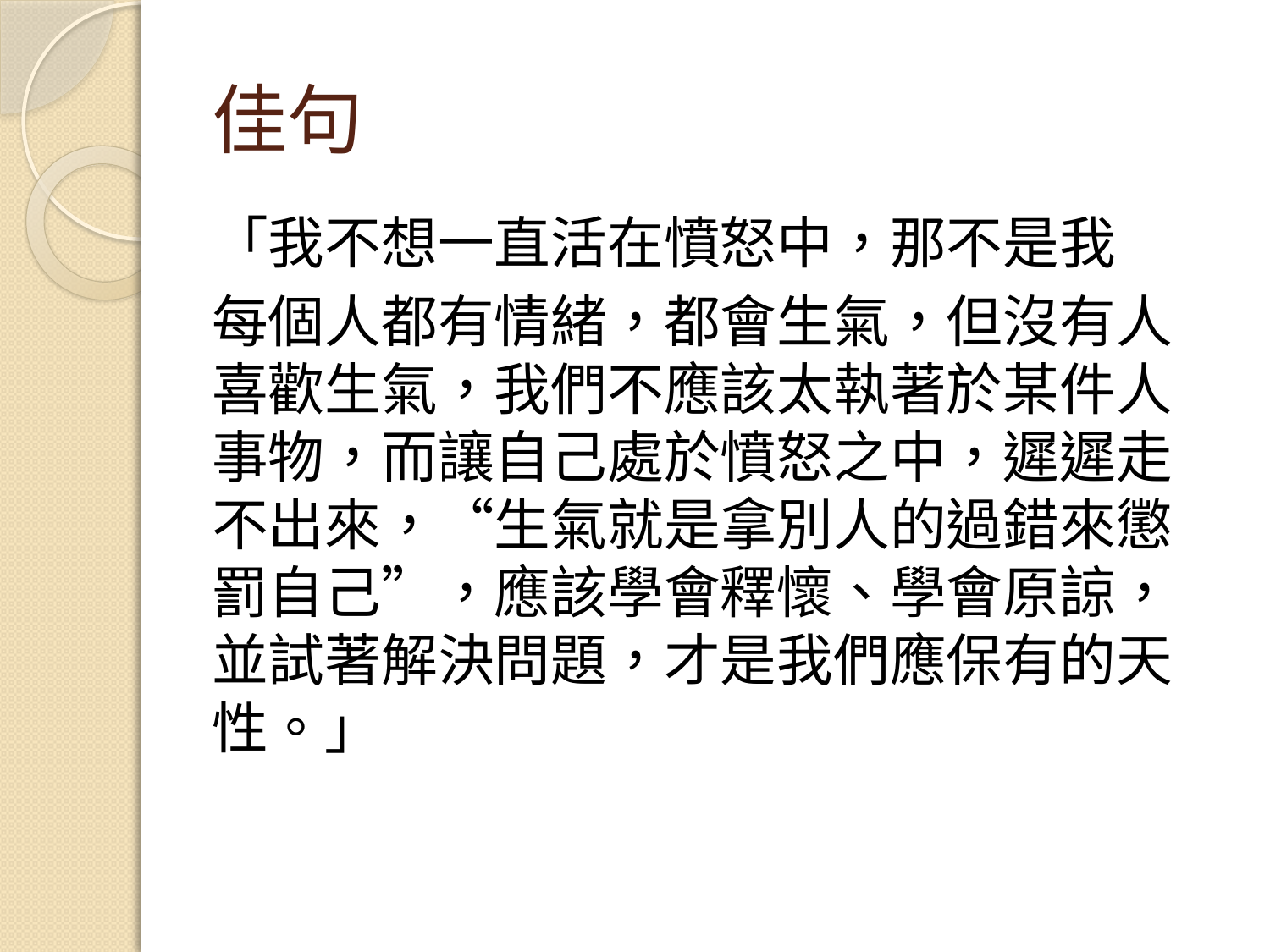

# 佳句
「我不想一直活在憤怒中，那不是我
每個人都有情緒，都會生氣，但沒有人喜歡生氣，我們不應該太執著於某件人事物，而讓自己處於憤怒之中，遲遲走不出來，“生氣就是拿別人的過錯來懲罰自己”，應該學會釋懷、學會原諒，並試著解決問題，才是我們應保有的天性。」